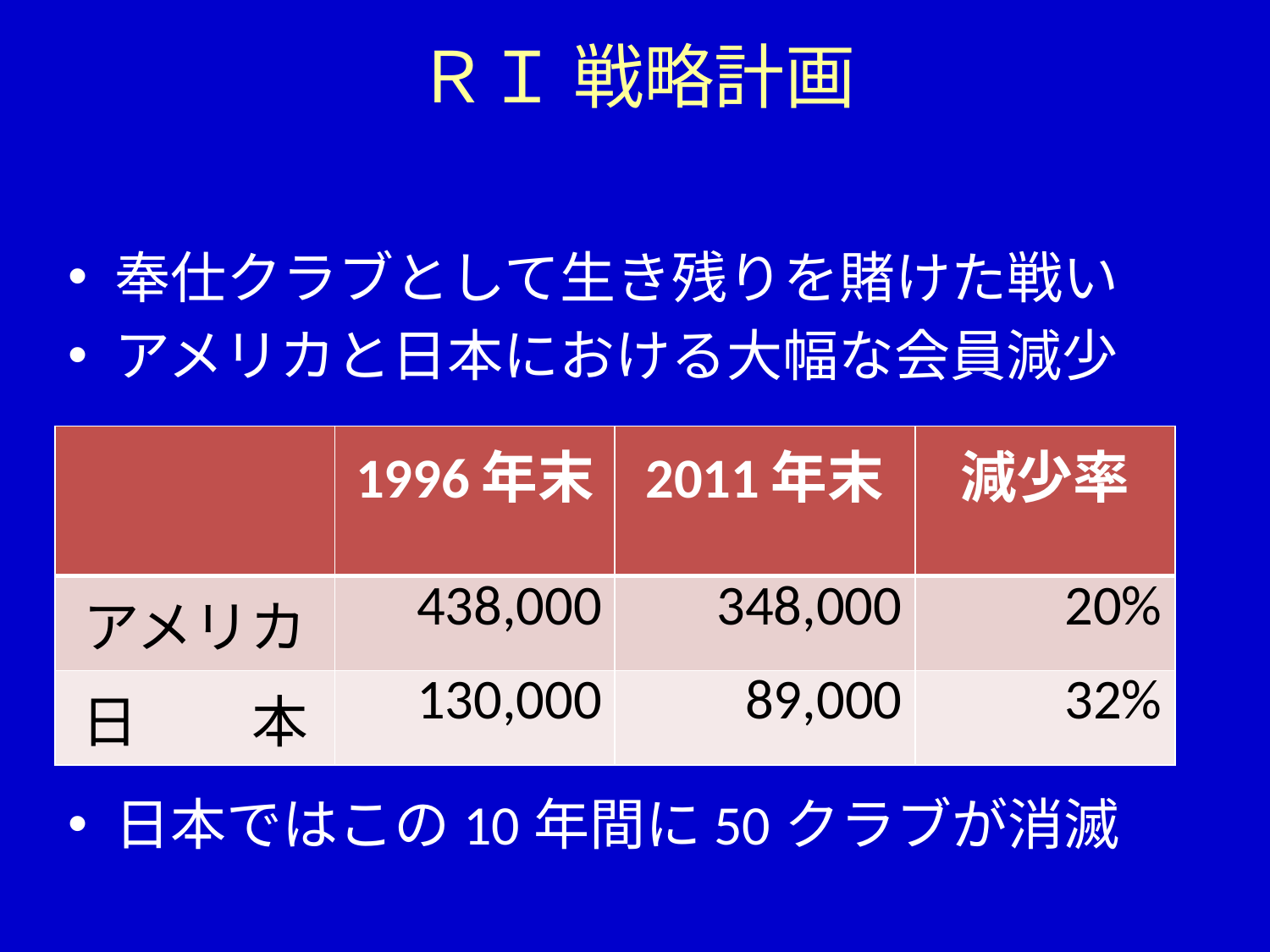

# ＲＩ 戦略計画
奉仕クラブとして生き残りを賭けた戦い
アメリカと日本における大幅な会員減少

日本ではこの10年間に50クラブが消滅

|  | 1996年末 | 2011年末 | 減少率 |
| --- | --- | --- | --- |
| アメリカ | 438,000 | 348,000 | 20% |
| 日　　本 | 130,000 | 89,000 | 32% |